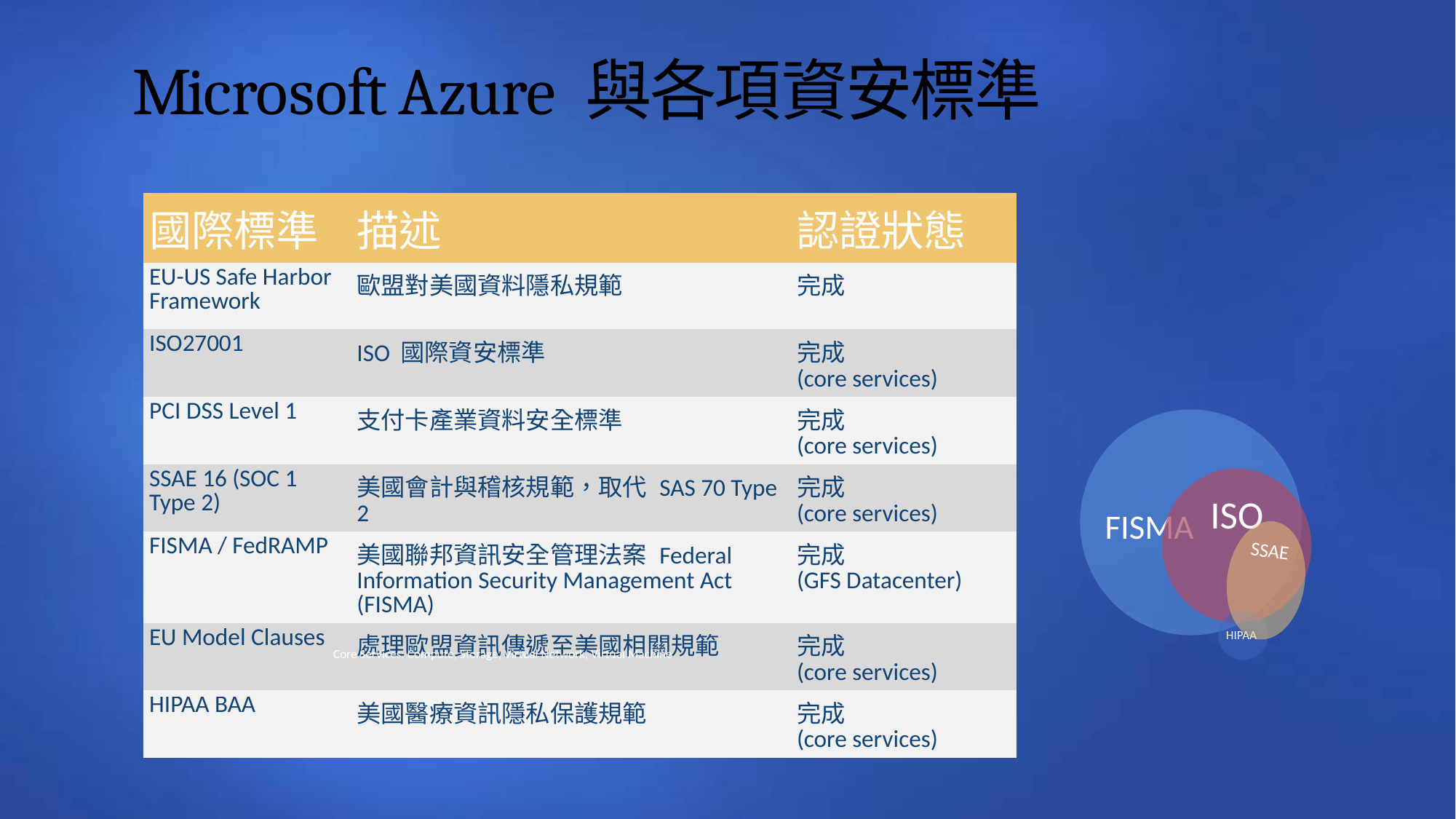

# Microsoft Azure 與各項資安標準
| 國際標準 | 描述 | 認證狀態 |
| --- | --- | --- |
| EU-US Safe Harbor Framework | 歐盟對美國資料隱私規範 | 完成 |
| ISO27001 | ISO 國際資安標準 | 完成 (core services) |
| PCI DSS Level 1 | 支付卡產業資料安全標準 | 完成 (core services) |
| SSAE 16 (SOC 1 Type 2) | 美國會計與稽核規範，取代 SAS 70 Type 2 | 完成 (core services) |
| FISMA / FedRAMP | 美國聯邦資訊安全管理法案 Federal Information Security Management Act (FISMA) | 完成 (GFS Datacenter) |
| EU Model Clauses | 處理歐盟資訊傳遞至美國相關規範 | 完成 (core services) |
| HIPAA BAA | 美國醫療資訊隱私保護規範 | 完成 (core services) |
  FISMA
ISO
SSAE
HIPAA
Core Services: Compute, Storage, Virtual Network, Virtual Machine